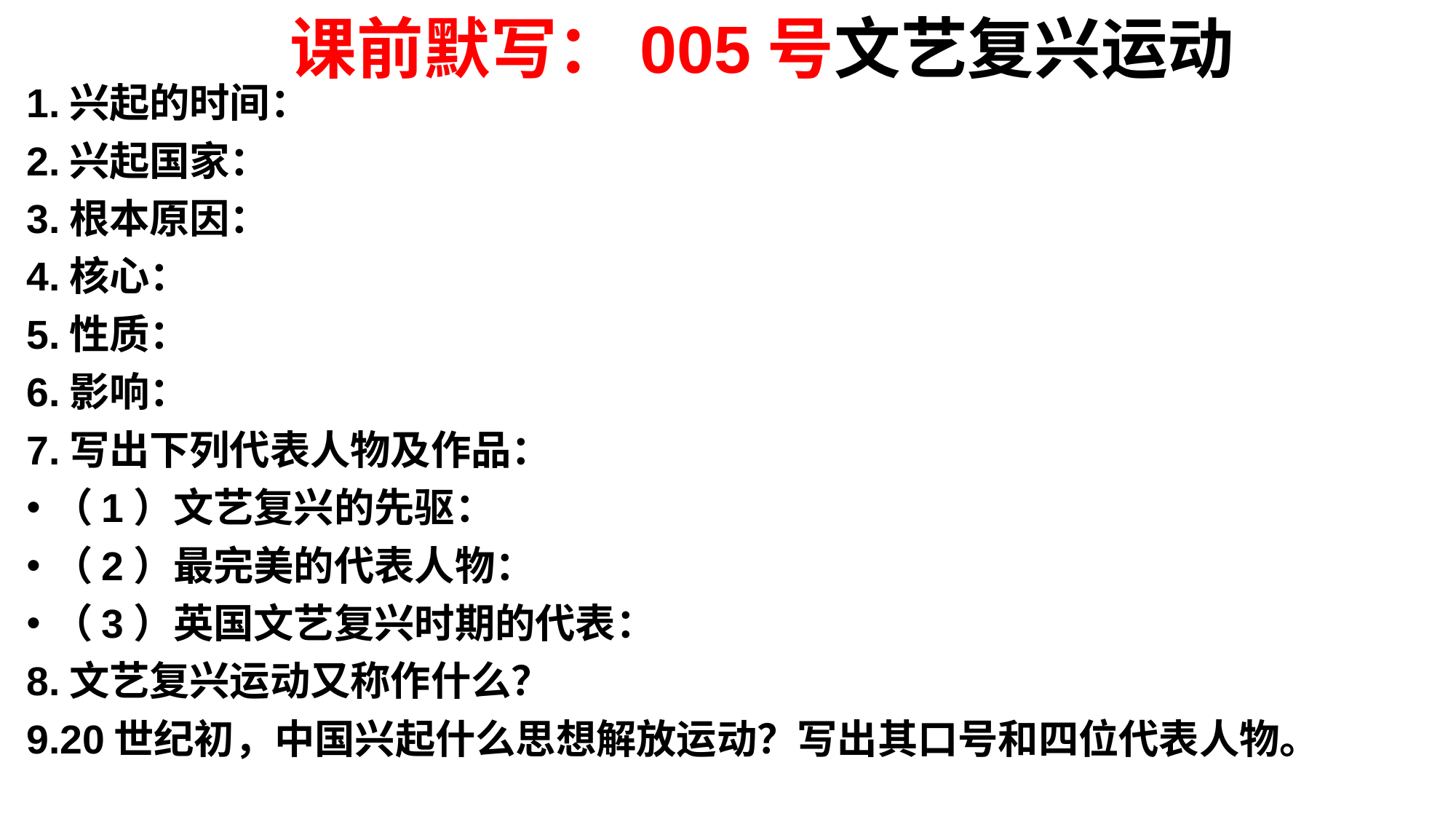

# 课前默写：005号文艺复兴运动
1.兴起的时间：
2.兴起国家：
3.根本原因：
4.核心：
5.性质：
6.影响：
7.写出下列代表人物及作品：
（1）文艺复兴的先驱：
（2）最完美的代表人物：
（3）英国文艺复兴时期的代表：
8.文艺复兴运动又称作什么？
9.20世纪初，中国兴起什么思想解放运动？写出其口号和四位代表人物。